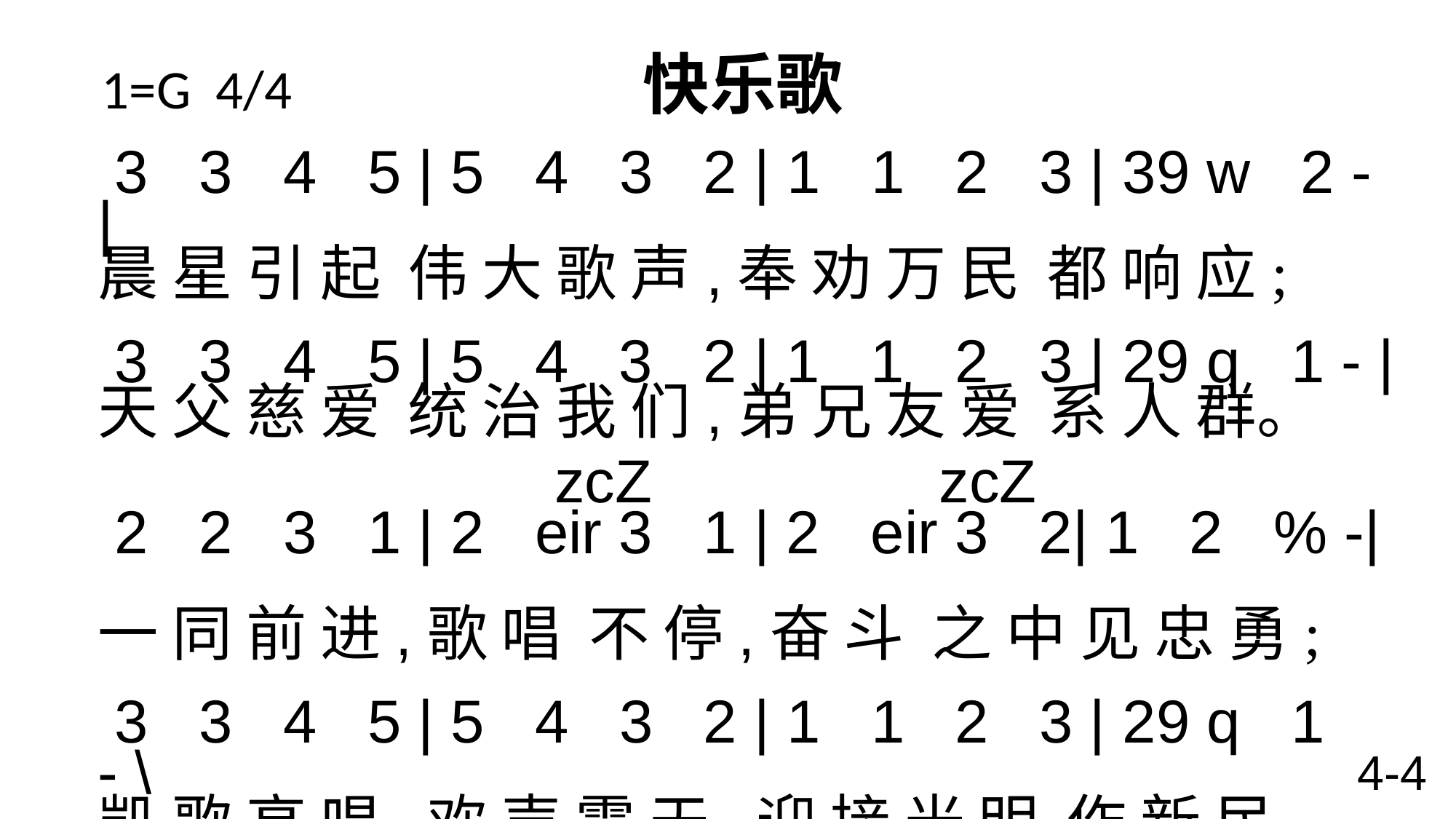

1=G  4/4                       快乐歌
 3   3   4   5 | 5   4   3   2 | 1   1   2   3 | 39 w   2 - |
晨 星 引 起  伟 大 歌 声,奉 劝 万 民  都 响 应;
3   3   4   5 | 5   4   3   2 | 1   1   2   3 | 29 q   1 - |天 父 慈 爱  统 治 我 们,弟 兄 友 爱  系 人 群。
                          zcZ                 zcZ
 2   2   3   1 | 2   eir 3   1 | 2   eir 3   2| 1   2   % -|
一 同 前 进,歌 唱  不 停,奋 斗  之 中 见 忠 勇;
 3   3   4   5 | 5   4   3   2 | 1   1   2   3 | 29 q   1 - \
凯 歌 高 唱,欢 声 震 天,迎 接 光 明  作 新 民。
4-4